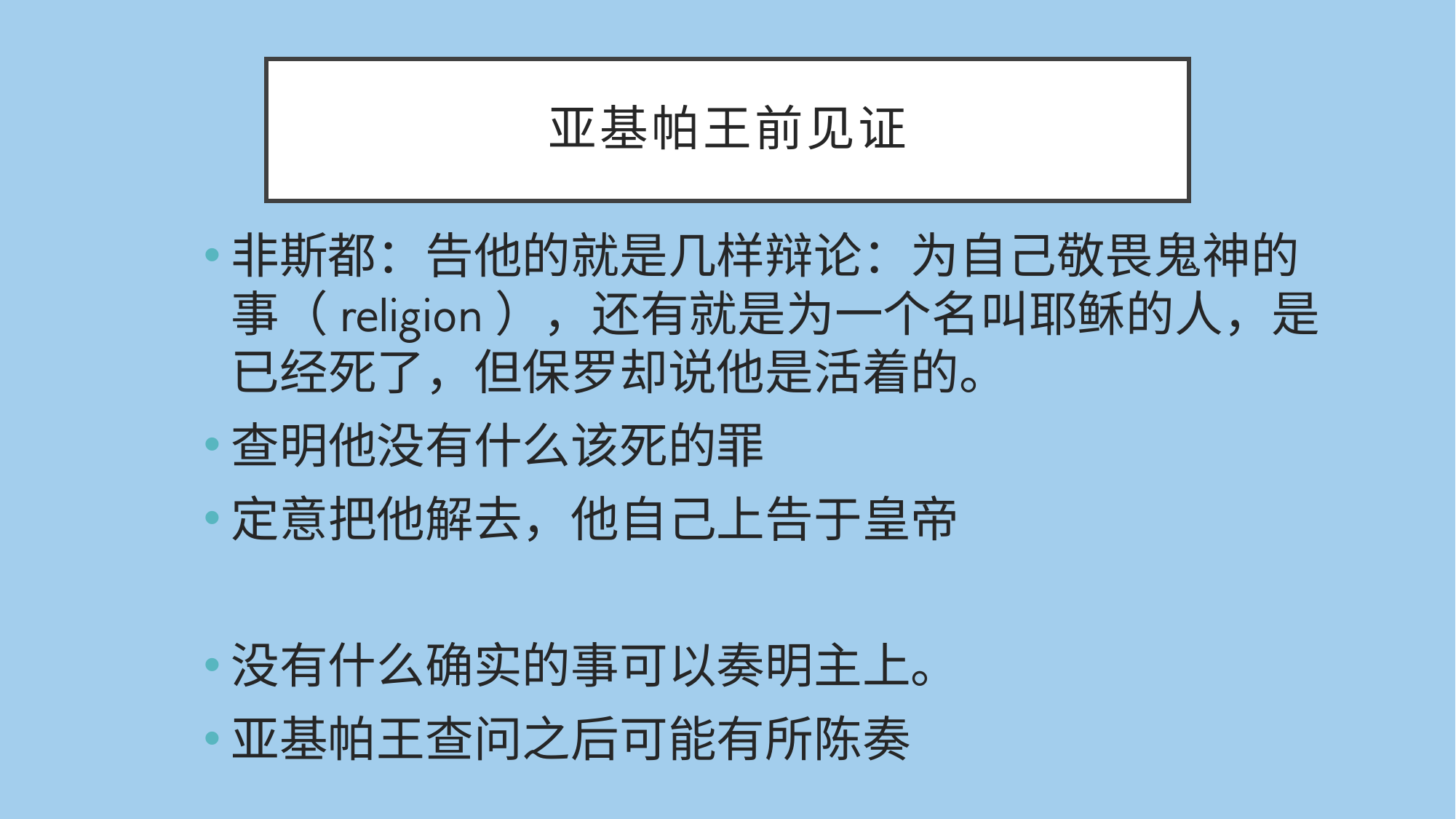

# 亚基帕王前见证
非斯都：告他的就是几样辩论：为自己敬畏鬼神的事（religion），还有就是为一个名叫耶稣的人，是已经死了，但保罗却说他是活着的。
查明他没有什么该死的罪
定意把他解去，他自己上告于皇帝

没有什么确实的事可以奏明主上。
亚基帕王查问之后可能有所陈奏